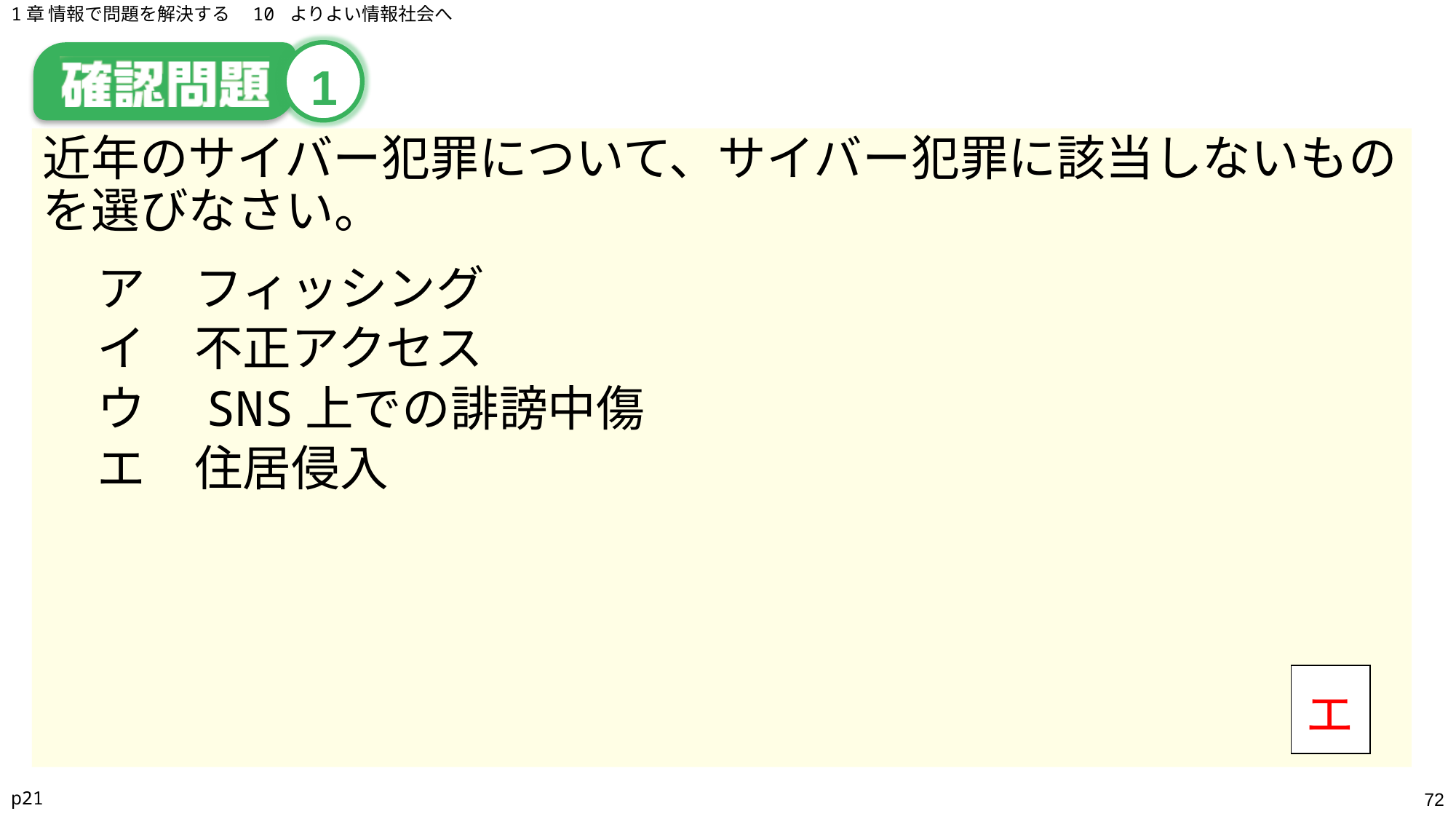

1章 情報で問題を解決する　10 よりよい情報社会へ
# 1
近年のサイバー犯罪について、サイバー犯罪に該当しないものを選びなさい。
ア　フィッシング
イ　不正アクセス
ウ　SNS上での誹謗中傷
エ　住居侵入
|  |
| --- |
エ
p21
72